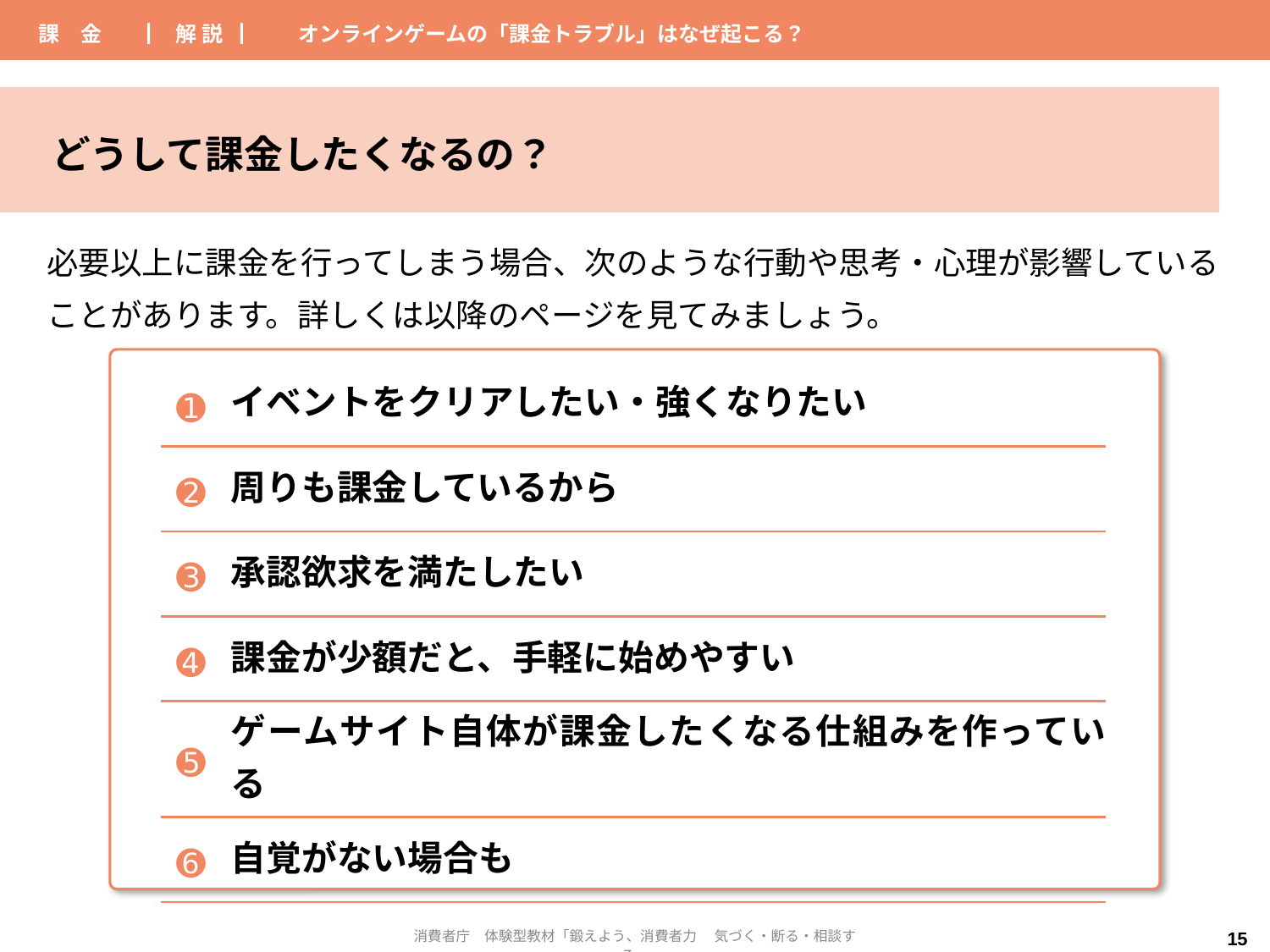

| 課　金 | ▏解 説▕ | オンラインゲームの「課金トラブル」はなぜ起こる？ |  |
| --- | --- | --- | --- |

どうして課金したくなるの？
必要以上に課金を行ってしまう場合、次のような行動や思考・心理が影響していることがあります。詳しくは以降のページを見てみましょう。

| ➊ | イベントをクリアしたい・強くなりたい |
| --- | --- |
| ➋ | 周りも課金しているから |
| ➌ | 承認欲求を満たしたい |
| ➍ | 課金が少額だと、手軽に始めやすい |
| ➎ | ゲームサイト自体が課金したくなる仕組みを作っている |
| ➏ | 自覚がない場合も |